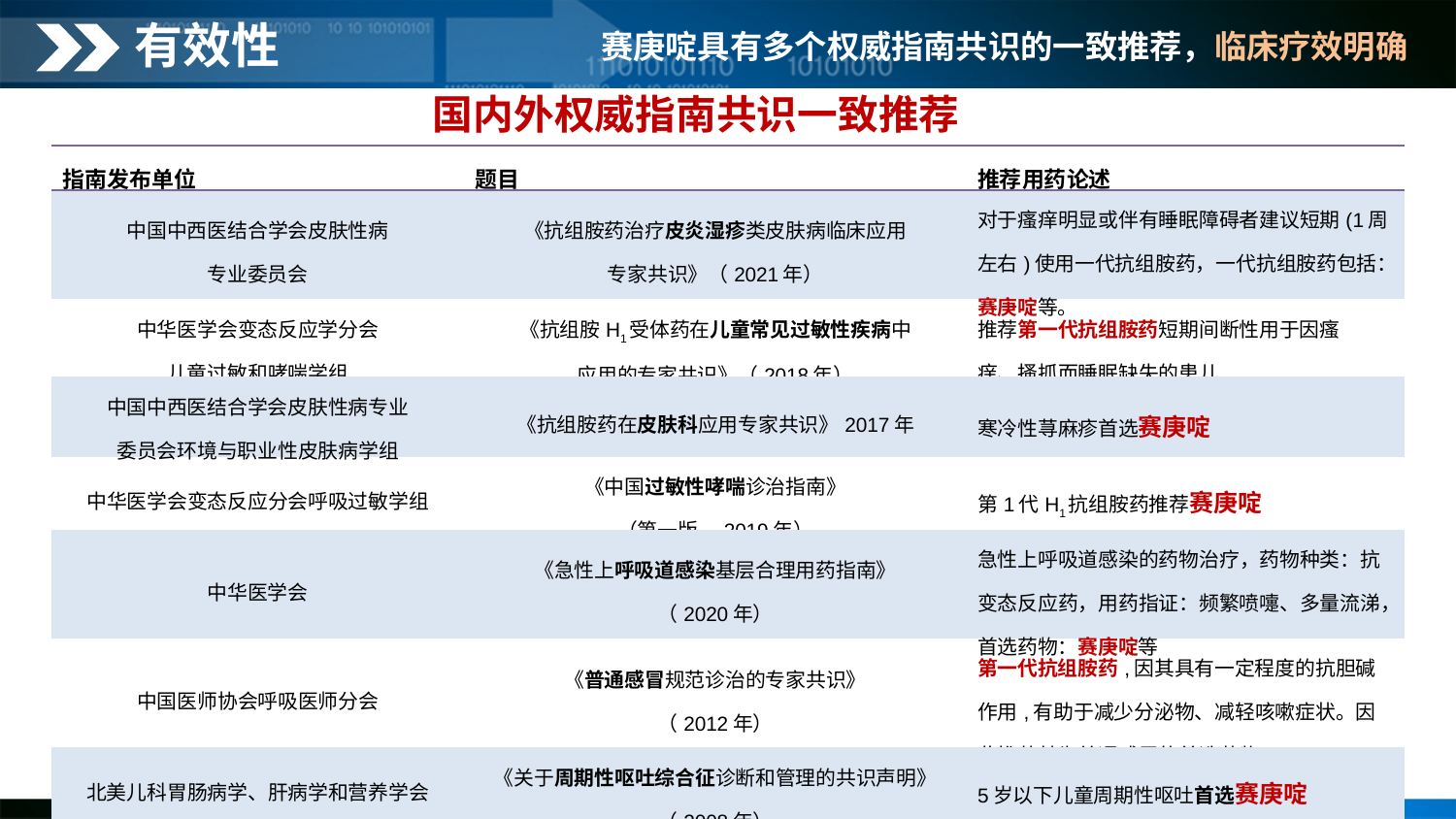

有效性
赛庚啶具有多个权威指南共识的一致推荐，临床疗效明确

国内外权威指南共识一致推荐
| 指南发布单位 | 题目 | 推荐用药论述 |
| --- | --- | --- |
| 中国中西医结合学会皮肤性病 专业委员会 | 《抗组胺药治疗皮炎湿疹类皮肤病临床应用 专家共识》（2021年） | 对于瘙痒明显或伴有睡眠障碍者建议短期(1周左右)使用一代抗组胺药，一代抗组胺药包括：赛庚啶等。 |
| 中华医学会变态反应学分会 儿童过敏和哮喘学组 | 《抗组胺H1受体药在儿童常见过敏性疾病中 应用的专家共识》（2018年） | 推荐第一代抗组胺药短期间断性用于因瘙 痒、搔抓而睡眠缺失的患儿 |
| 中国中西医结合学会皮肤性病专业 委员会环境与职业性皮肤病学组 | 《抗组胺药在皮肤科应用专家共识》2017年 | 寒冷性荨麻疹首选赛庚啶 |
| 中华医学会变态反应分会呼吸过敏学组 | 《中国过敏性哮喘诊治指南》 （第一版，2019年） | 第1代H1抗组胺药推荐赛庚啶 |
| 中华医学会 | 《急性上呼吸道感染基层合理用药指南》 （2020年） | 急性上呼吸道感染的药物治疗，药物种类：抗变态反应药，用药指证：频繁喷嚏、多量流涕，首选药物：赛庚啶等 |
| 中国医师协会呼吸医师分会 | 《普通感冒规范诊治的专家共识》 （2012年） | 第一代抗组胺药,因其具有一定程度的抗胆碱作用,有助于减少分泌物、减轻咳嗽症状。因此推荐其为普通感冒的首选药物 |
| 北美儿科胃肠病学、肝病学和营养学会 | 《关于周期性呕吐综合征诊断和管理的共识声明》 （2008年） | 5岁以下儿童周期性呕吐首选赛庚啶 |